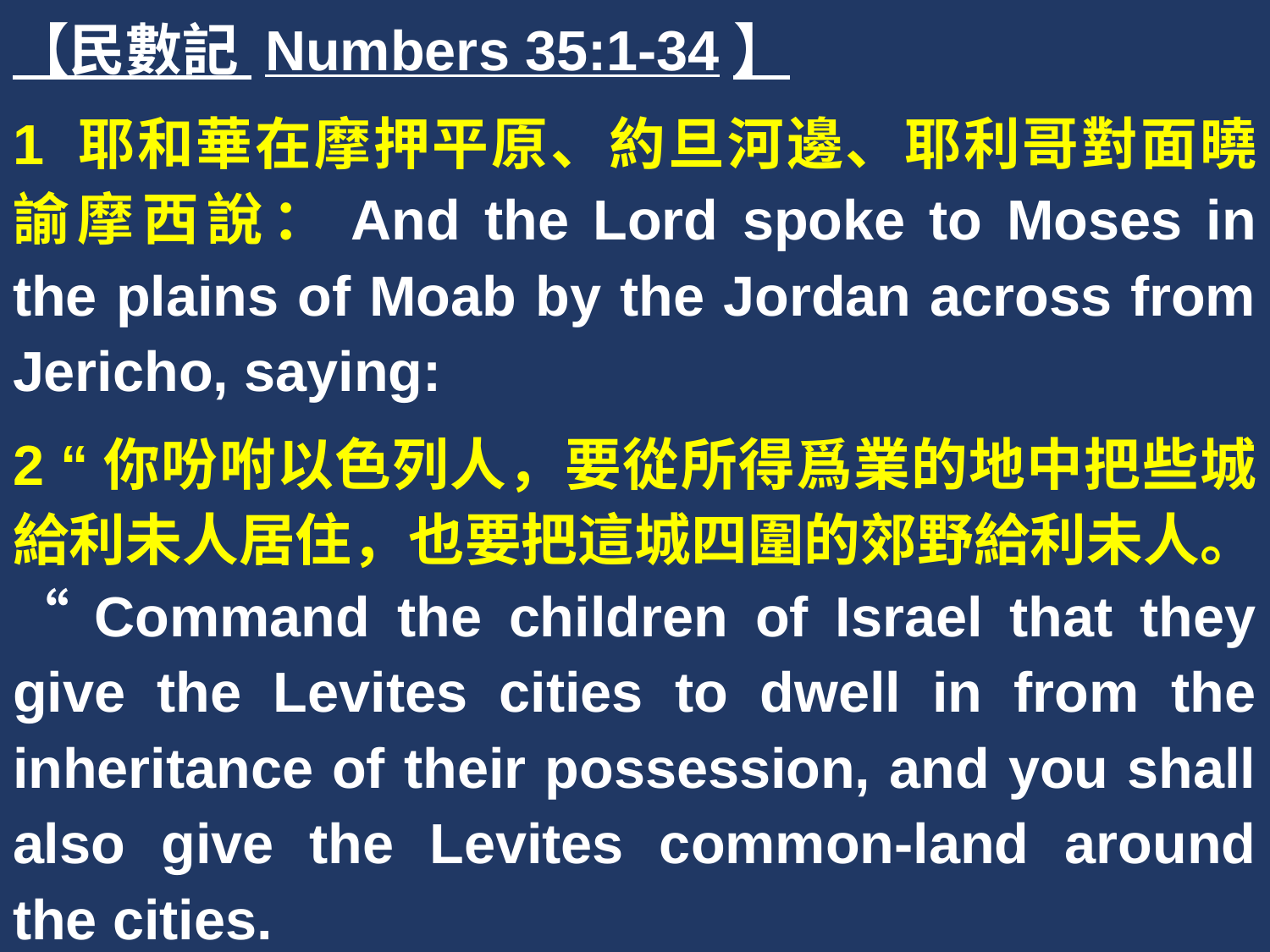

【民數記 Numbers 35:1-34】
1 耶和華在摩押平原、約旦河邊、耶利哥對面曉諭摩西說：And the Lord spoke to Moses in the plains of Moab by the Jordan across from Jericho, saying:
2 “你吩咐以色列人，要從所得爲業的地中把些城給利未人居住，也要把這城四圍的郊野給利未人。“Command the children of Israel that they give the Levites cities to dwell in from the inheritance of their possession, and you shall also give the Levites common-land around the cities.